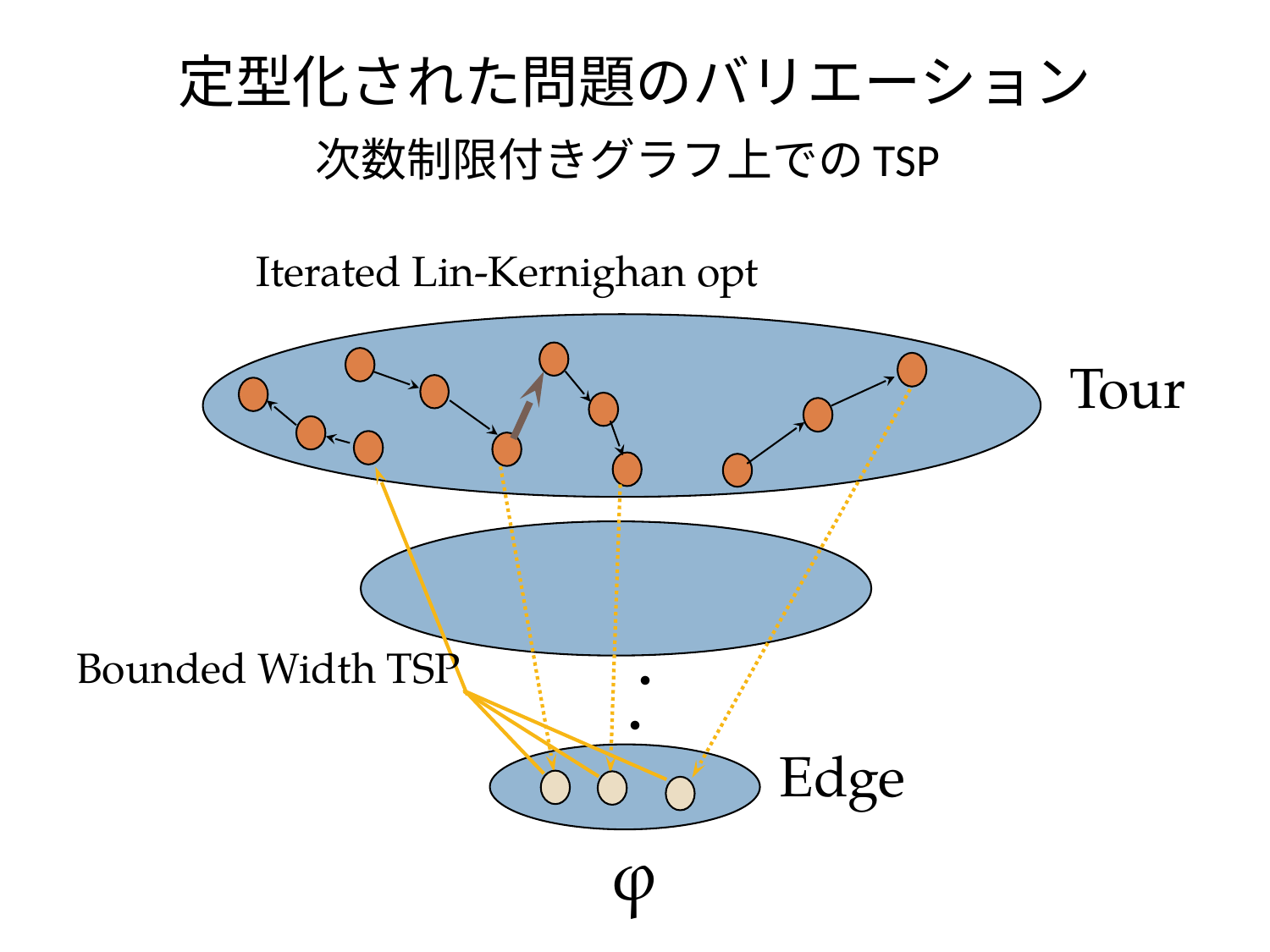

# 定型化された問題のバリエーション 次数制限付きグラフ上でのTSP
Iterated Lin-Kernighan opt

Tour

・
・

Edge

φ
Bounded Width TSP